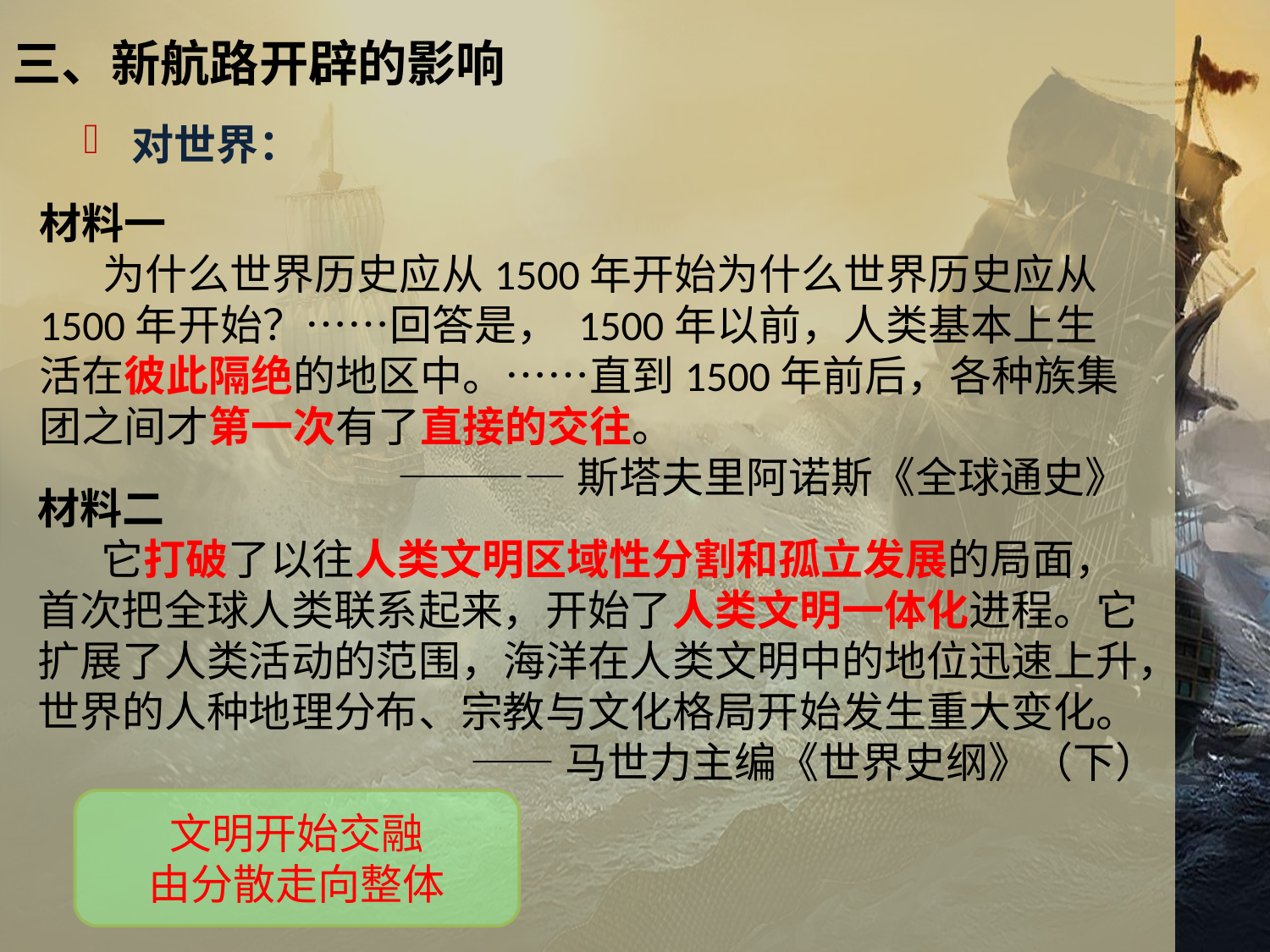

三、新航路开辟的影响
对世界：
材料一
为什么世界历史应从1500年开始为什么世界历史应从1500年开始？……回答是， 1500年以前，人类基本上生活在彼此隔绝的地区中。……直到1500年前后，各种族集团之间才第一次有了直接的交往。
————斯塔夫里阿诺斯《全球通史》
材料二
它打破了以往人类文明区域性分割和孤立发展的局面，首次把全球人类联系起来，开始了人类文明一体化进程。它扩展了人类活动的范围，海洋在人类文明中的地位迅速上升，世界的人种地理分布、宗教与文化格局开始发生重大变化。
——马世力主编《世界史纲》（下）
文明开始交融
由分散走向整体